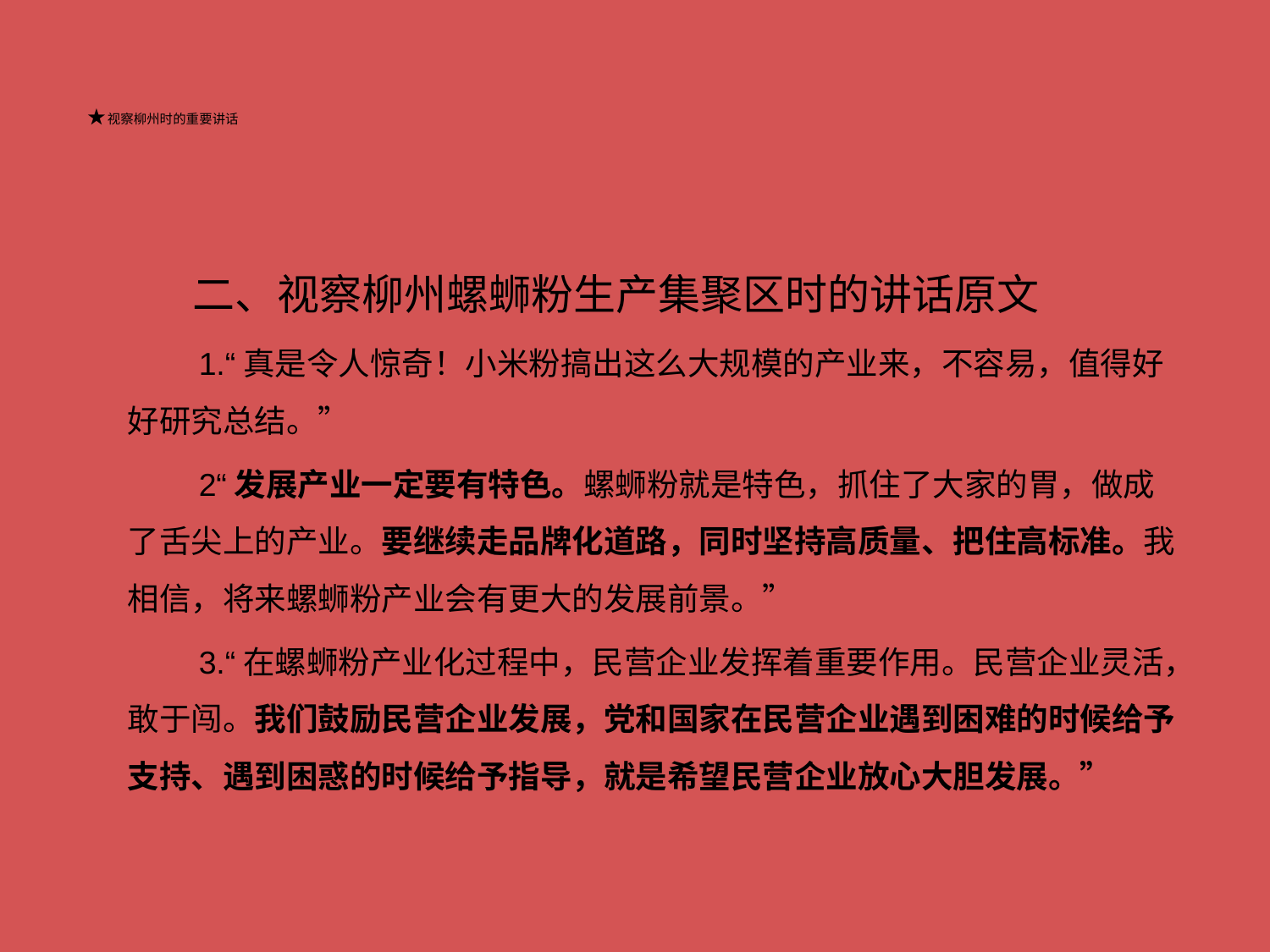

# ★视察柳州时的重要讲话
       二、视察柳州螺蛳粉生产集聚区时的讲话原文
        1.“真是令人惊奇！小米粉搞出这么大规模的产业来，不容易，值得好好研究总结。”
　　2“发展产业一定要有特色。螺蛳粉就是特色，抓住了大家的胃，做成了舌尖上的产业。要继续走品牌化道路，同时坚持高质量、把住高标准。我相信，将来螺蛳粉产业会有更大的发展前景。”
　　3.“在螺蛳粉产业化过程中，民营企业发挥着重要作用。民营企业灵活，敢于闯。我们鼓励民营企业发展，党和国家在民营企业遇到困难的时候给予支持、遇到困惑的时候给予指导，就是希望民营企业放心大胆发展。”